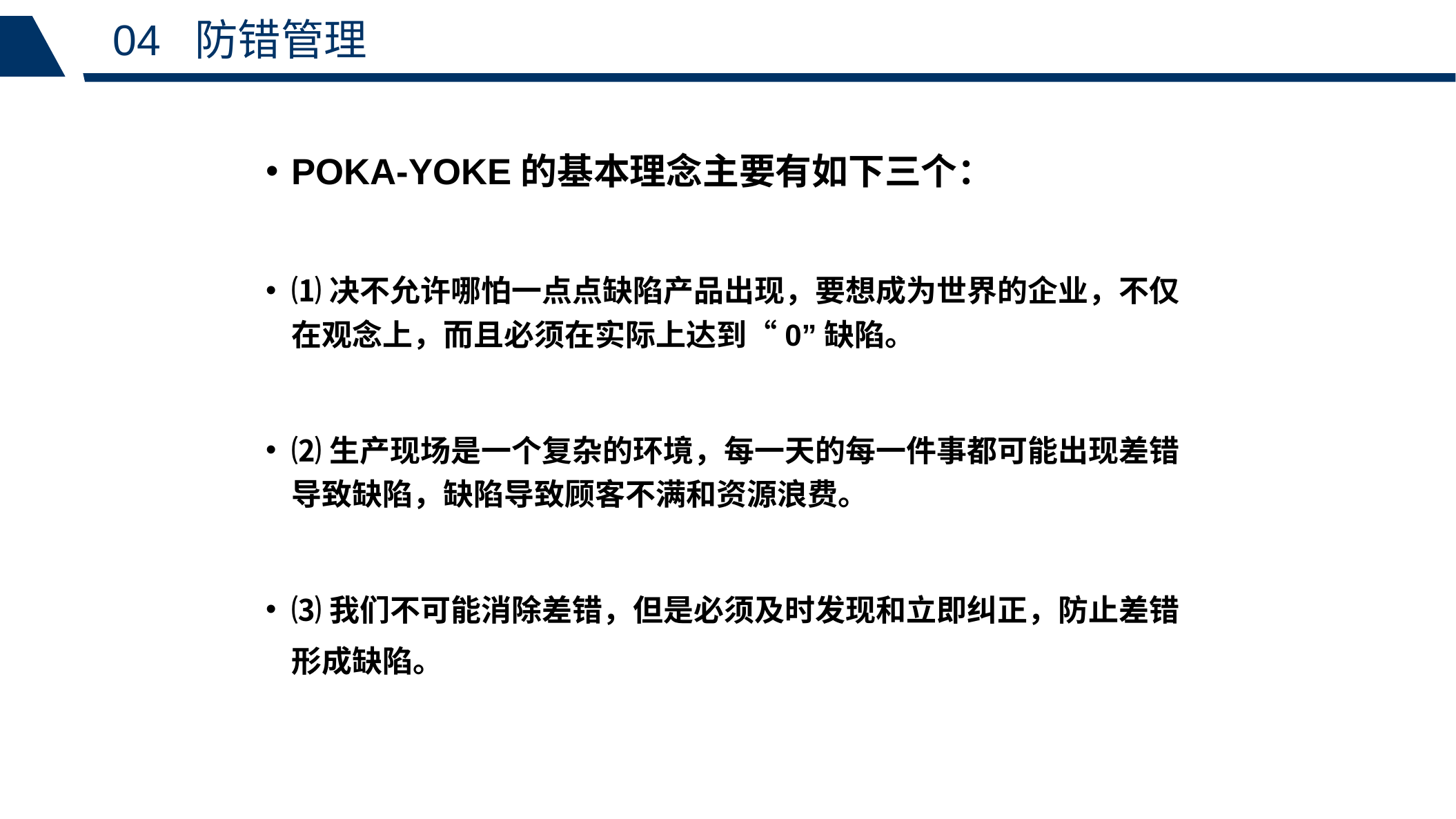

04  防错管理

POKA-YOKE的基本理念主要有如下三个：

⑴决不允许哪怕一点点缺陷产品出现，要想成为世界的企业，不仅在观念上，而且必须在实际上达到“0”缺陷。

⑵生产现场是一个复杂的环境，每一天的每一件事都可能出现差错导致缺陷，缺陷导致顾客不满和资源浪费。

⑶我们不可能消除差错，但是必须及时发现和立即纠正，防止差错形成缺陷。